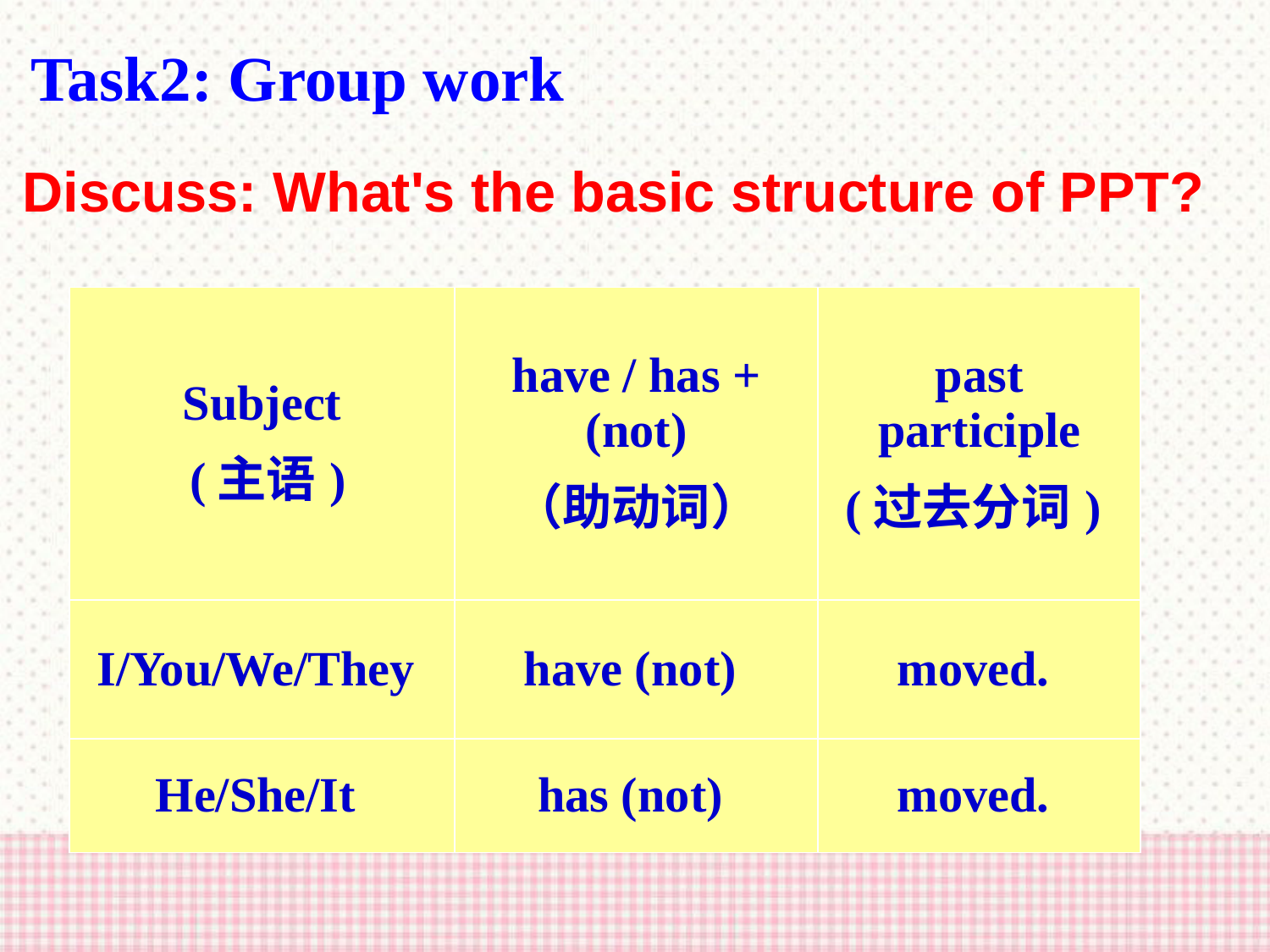

Task2: Group work
Discuss: What's the basic structure of PPT?
| Subject (主语) | have / has + (not) （助动词） | past participle (过去分词) |
| --- | --- | --- |
| I/You/We/They | have (not) | moved. |
| He/She/It | has (not) | moved. |